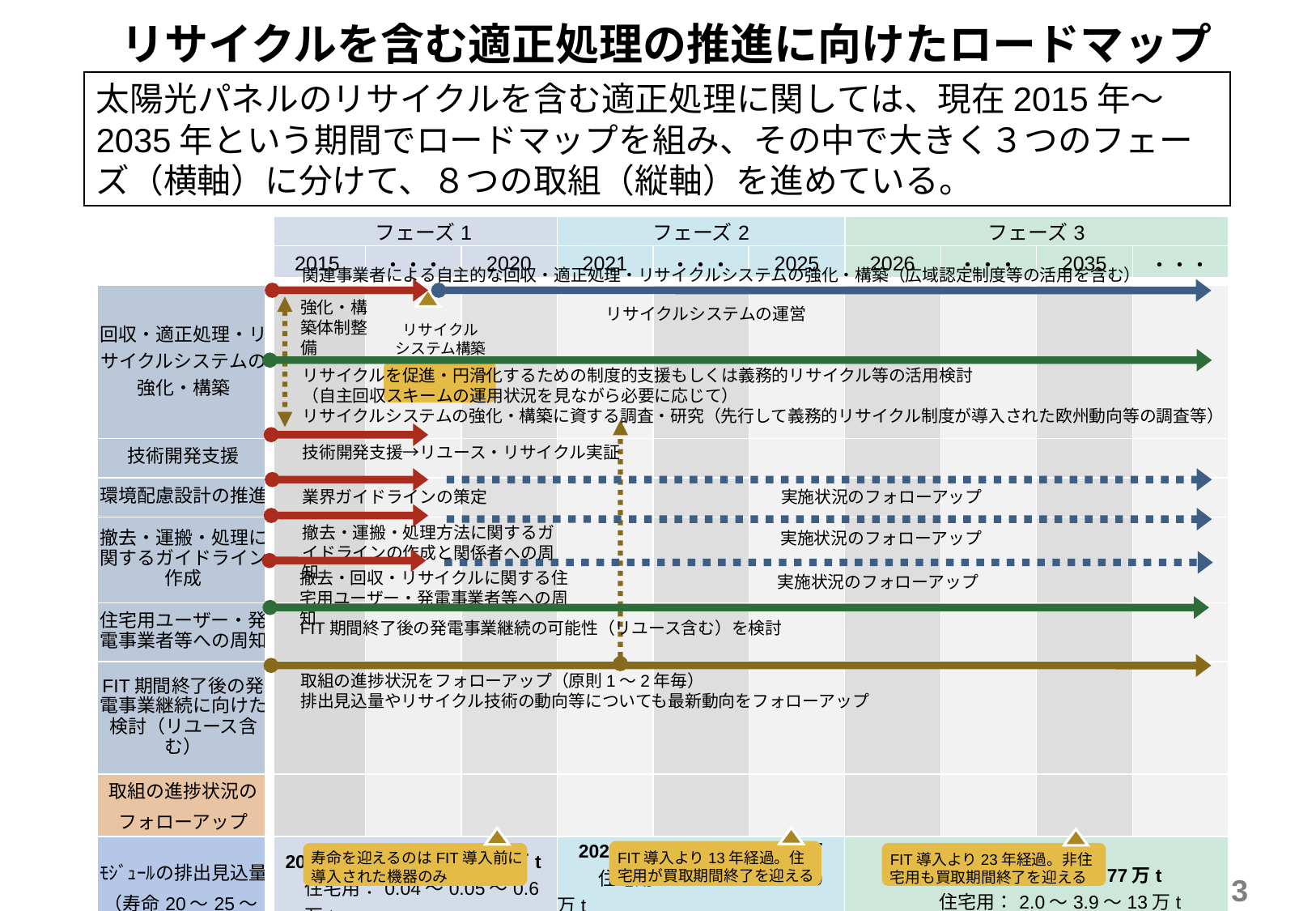

リサイクルを含む適正処理の推進に向けたロードマップ
太陽光パネルのリサイクルを含む適正処理に関しては、現在2015年～2035年という期間でロードマップを組み、その中で大きく３つのフェーズ（横軸）に分けて、８つの取組（縦軸）を進めている。
|  | フェーズ1 |  |  | フェーズ2 |  |  | フェーズ3 |  |  |  |
| --- | --- | --- | --- | --- | --- | --- | --- | --- | --- | --- |
|  | 2015 | ・・・ | 2020 | 2021 | ・・・ | 2025 | 2026 | ・・・ | 2035 | ・・・ |
| 回収・適正処理・リサイクルシステムの強化・構築 |  |  |  |  |  |  |  |  |  |  |
| 技術開発支援 |  |  |  |  |  |  |  |  |  |  |
| 環境配慮設計の推進 |  |  |  |  |  |  |  |  |  |  |
| 撤去・運搬・処理に関するガイドライン作成 |  |  |  |  |  |  |  |  |  |  |
| 住宅用ユーザー・発電事業者等への周知 |  |  |  |  |  |  |  |  |  |  |
| FIT期間終了後の発電事業継続に向けた検討（リユース含む） |  |  |  |  |  |  |  |  |  |  |
| 取組の進捗状況の フォローアップ |  |  |  |  |  |  |  |  |  |  |
| ﾓｼﾞｭｰﾙの排出見込量 （寿命20～25～30年） | 2020年：0.2～0.3～1.0万t 住宅用：0.04～0.05～0.6万t 非住宅：0.2 ～0.2～0.5万t |  |  | 2025年：0.2～1.0～2.9万 　　 住宅用：0.05～0.6～2.0万t 　　 非住宅：0.1～0.3～0.8万t |  |  | 2035年：2.8～6.1～77万t 　　 住宅用：2.0～3.9～13万t 　　 非住宅：0.8～2.2～64万t |  |  |  |
関連事業者による自主的な回収・適正処理・リサイクルシステムの強化・構築（広域認定制度等の活用を含む）

強化・構築体制整備
リサイクル
システム構築

リサイクルを促進・円滑化するための制度的支援もしくは義務的リサイクル等の活用検討
（自主回収スキームの運用状況を見ながら必要に応じて）
リサイクルシステムの強化・構築に資する調査・研究（先行して義務的リサイクル制度が導入された欧州動向等の調査等）

技術開発支援→リユース・リサイクル実証

実施状況のフォローアップ
業界ガイドラインの策定

撤去・運搬・処理方法に関するガイドラインの作成と関係者への周知
実施状況のフォローアップ

撤去・回収・リサイクルに関する住宅用ユーザー・発電事業者等への周知
実施状況のフォローアップ

FIT期間終了後の発電事業継続の可能性（リユース含む）を検討

取組の進捗状況をフォローアップ（原則1～2年毎）
排出見込量やリサイクル技術の動向等についても最新動向をフォローアップ

FIT導入より13年経過。住宅用が買取期間終了を迎える
寿命を迎えるのはFIT導入前に導入された機器のみ

FIT導入より23年経過。非住宅用も買取期間終了を迎える

リサイクルシステムの運営

3